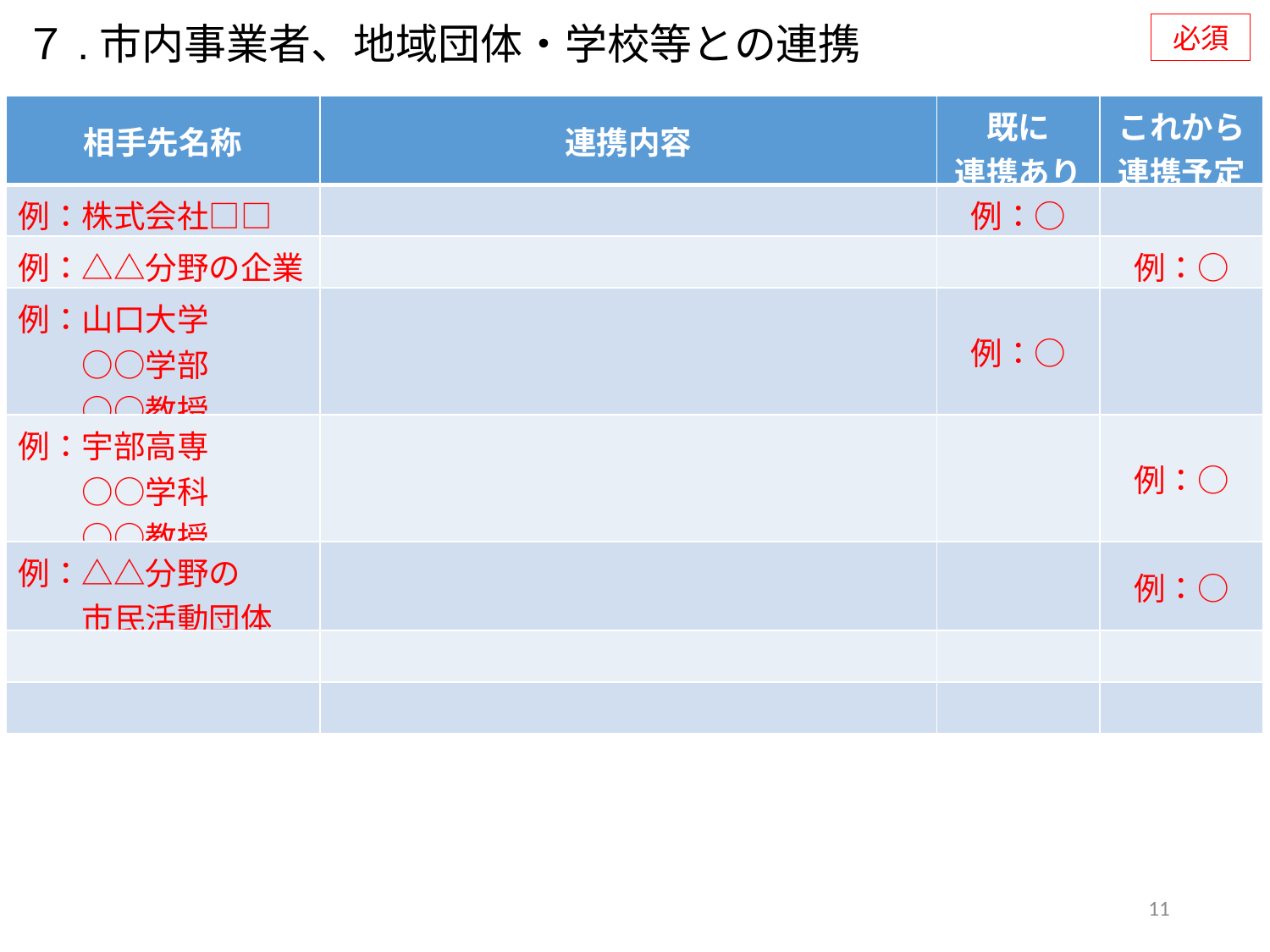

７.市内事業者、地域団体・学校等との連携
必須
| 相手先名称 | 連携内容 | 既に 連携あり | これから 連携予定 |
| --- | --- | --- | --- |
| 例：株式会社□□ |  | 例：○ |  |
| 例：△△分野の企業 |  |  | 例：○ |
| 例：山口大学 　　○○学部 　　○○教授 |  | 例：○ |  |
| 例：宇部高専 　　○○学科 　　○○教授 |  |  | 例：○ |
| 例：△△分野の 　　市民活動団体 |  |  | 例：○ |
|  |  |  |  |
|  |  |  |  |
11